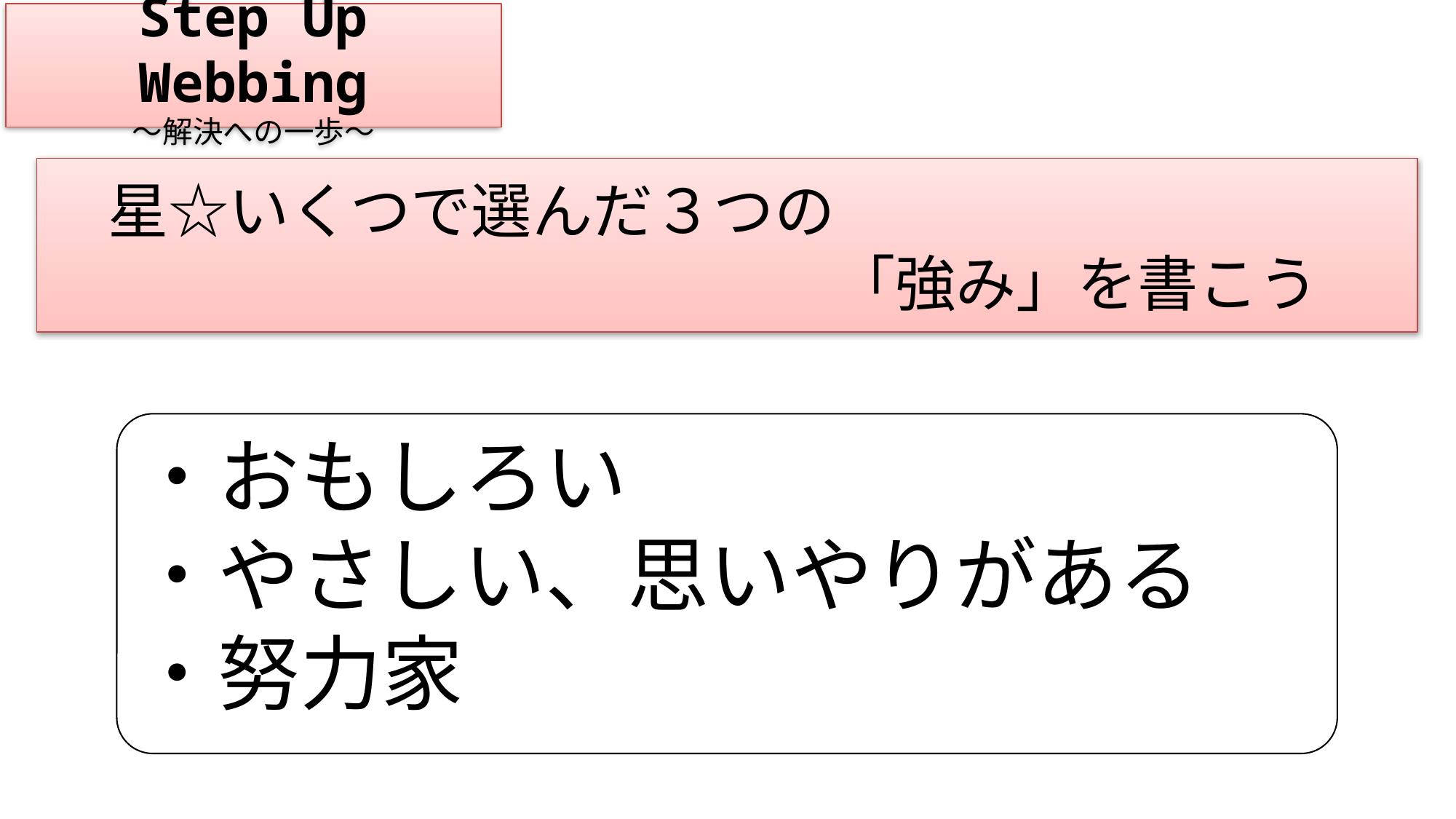

Step Up Webbing
～解決への一歩～
　星☆いくつで選んだ３つの
　　　　　　　　　　　　　「強み」を書こう
・おもしろい
・やさしい、思いやりがある
・努力家